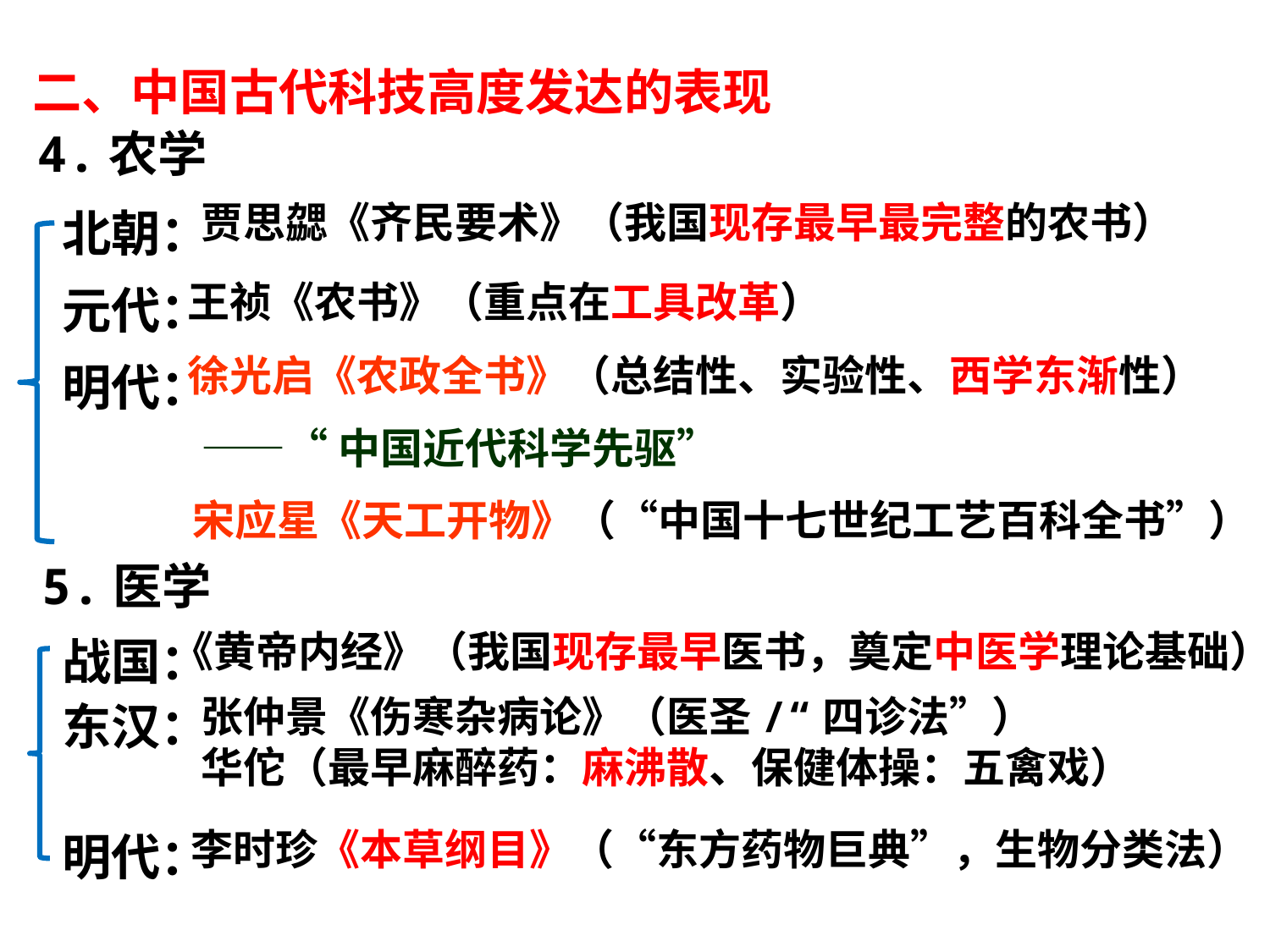

二、中国古代科技高度发达的表现
4.农学
北朝：
元代：
明代：
贾思勰《齐民要术》（我国现存最早最完整的农书）

王祯《农书》（重点在工具改革）
徐光启《农政全书》（总结性、实验性、西学东渐性）
——“中国近代科学先驱”
宋应星《天工开物》（“中国十七世纪工艺百科全书”）
5.医学
战国：
东汉：

明代：
《黄帝内经》（我国现存最早医书，奠定中医学理论基础）

张仲景《伤寒杂病论》（医圣/“四诊法”）
华佗（最早麻醉药：麻沸散、保健体操：五禽戏）
李时珍《本草纲目》（“东方药物巨典”，生物分类法）